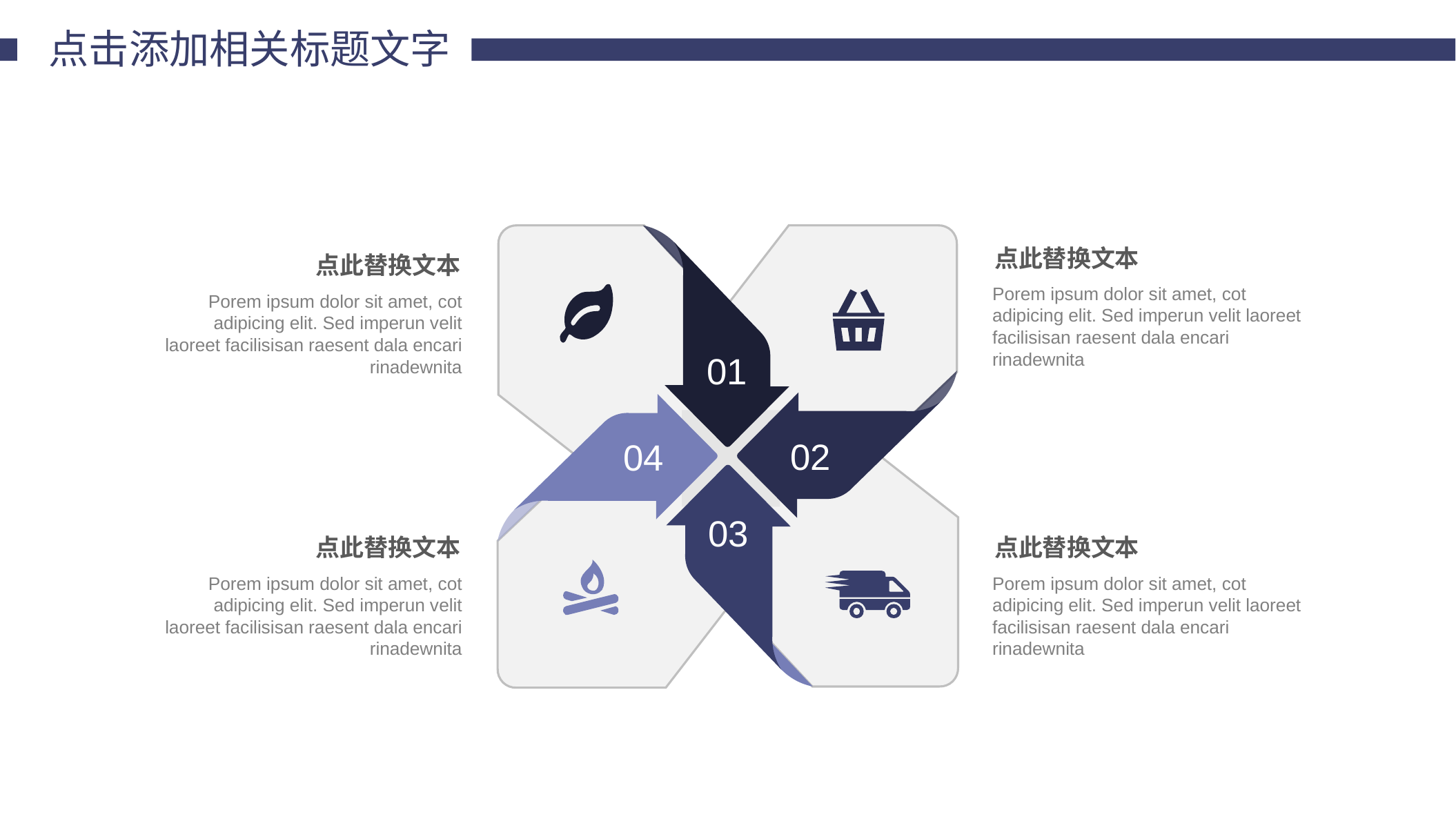

点击添加相关标题文字

01

02
04

03

点此替换文本
Porem ipsum dolor sit amet, cot adipicing elit. Sed imperun velit laoreet facilisisan raesent dala encari rinadewnita
点此替换文本
Porem ipsum dolor sit amet, cot adipicing elit. Sed imperun velit laoreet facilisisan raesent dala encari rinadewnita
点此替换文本
Porem ipsum dolor sit amet, cot adipicing elit. Sed imperun velit laoreet facilisisan raesent dala encari rinadewnita
点此替换文本
Porem ipsum dolor sit amet, cot adipicing elit. Sed imperun velit laoreet facilisisan raesent dala encari rinadewnita